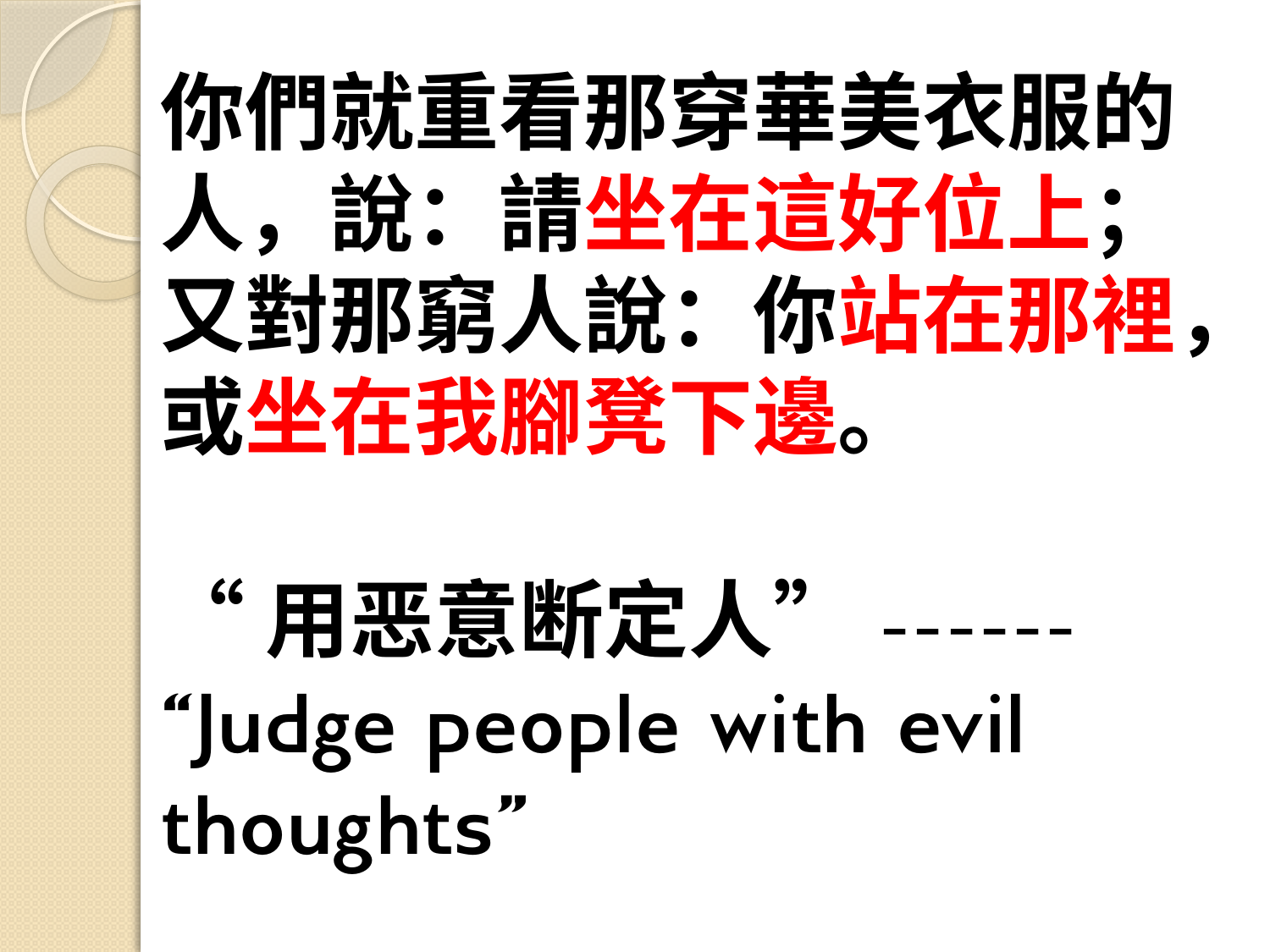

你們就重看那穿華美衣服的人，說：請坐在這好位上；又對那窮人說：你站在那裡，或坐在我腳凳下邊。

“用恶意断定人”------
“Judge people with evil thoughts”